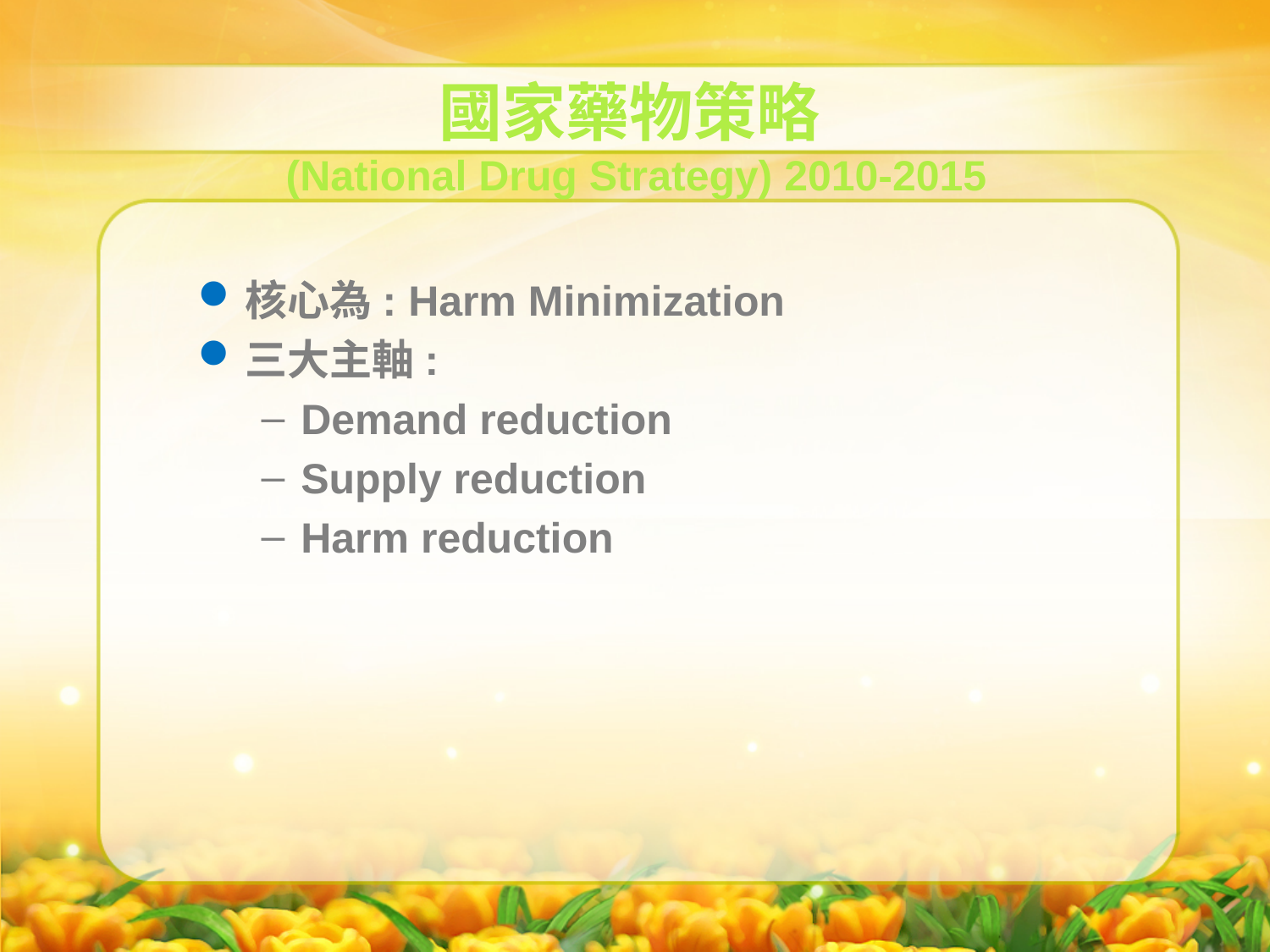

國家藥物策略
(National Drug Strategy) 2010-2015
核心為: Harm Minimization
三大主軸:
Demand reduction
Supply reduction
Harm reduction